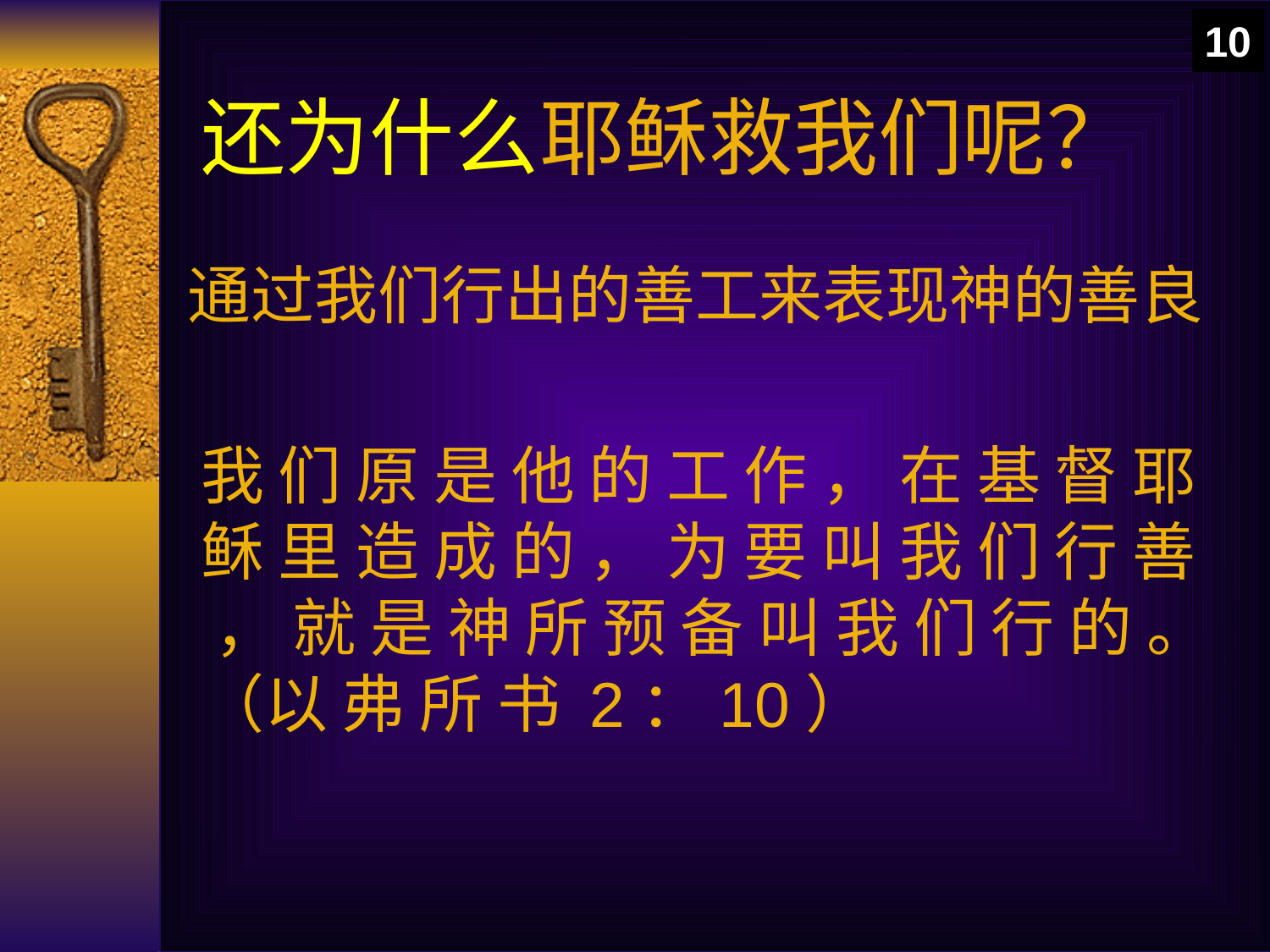

10
# 还为什么耶稣救我们呢？
通过我们行出的善工来表现神的善良
我 们 原 是 他 的 工 作 ， 在 基 督 耶 稣 里 造 成 的 ， 为 要 叫 我 们 行 善 ， 就 是 神 所 预 备 叫 我 们 行 的 。（以 弗 所 书 2：10）